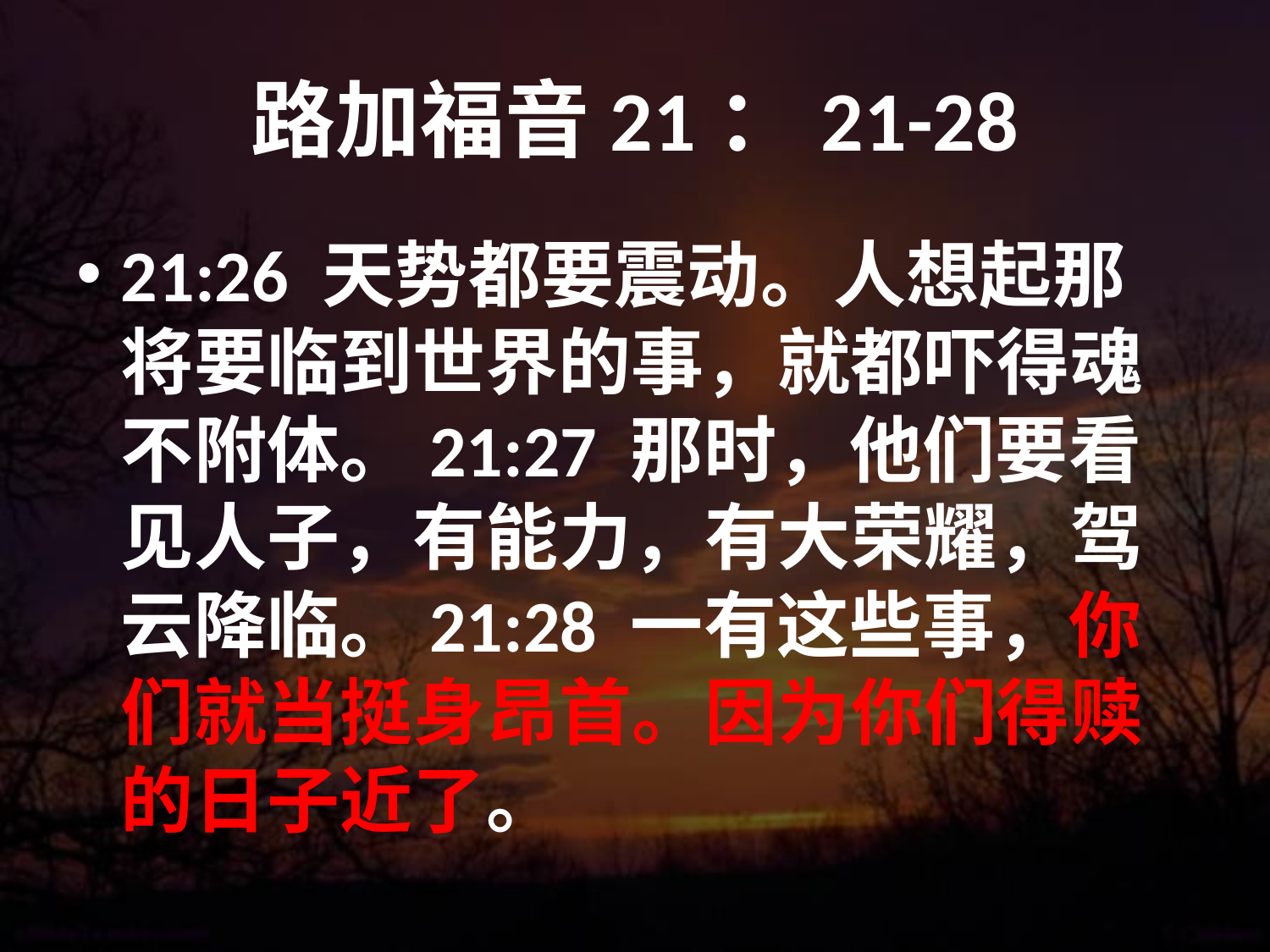

# 路加福音21：21-28
21:26 天势都要震动。人想起那将要临到世界的事，就都吓得魂不附体。21:27 那时，他们要看见人子，有能力，有大荣耀，驾云降临。21:28 一有这些事，你们就当挺身昂首。因为你们得赎的日子近了。